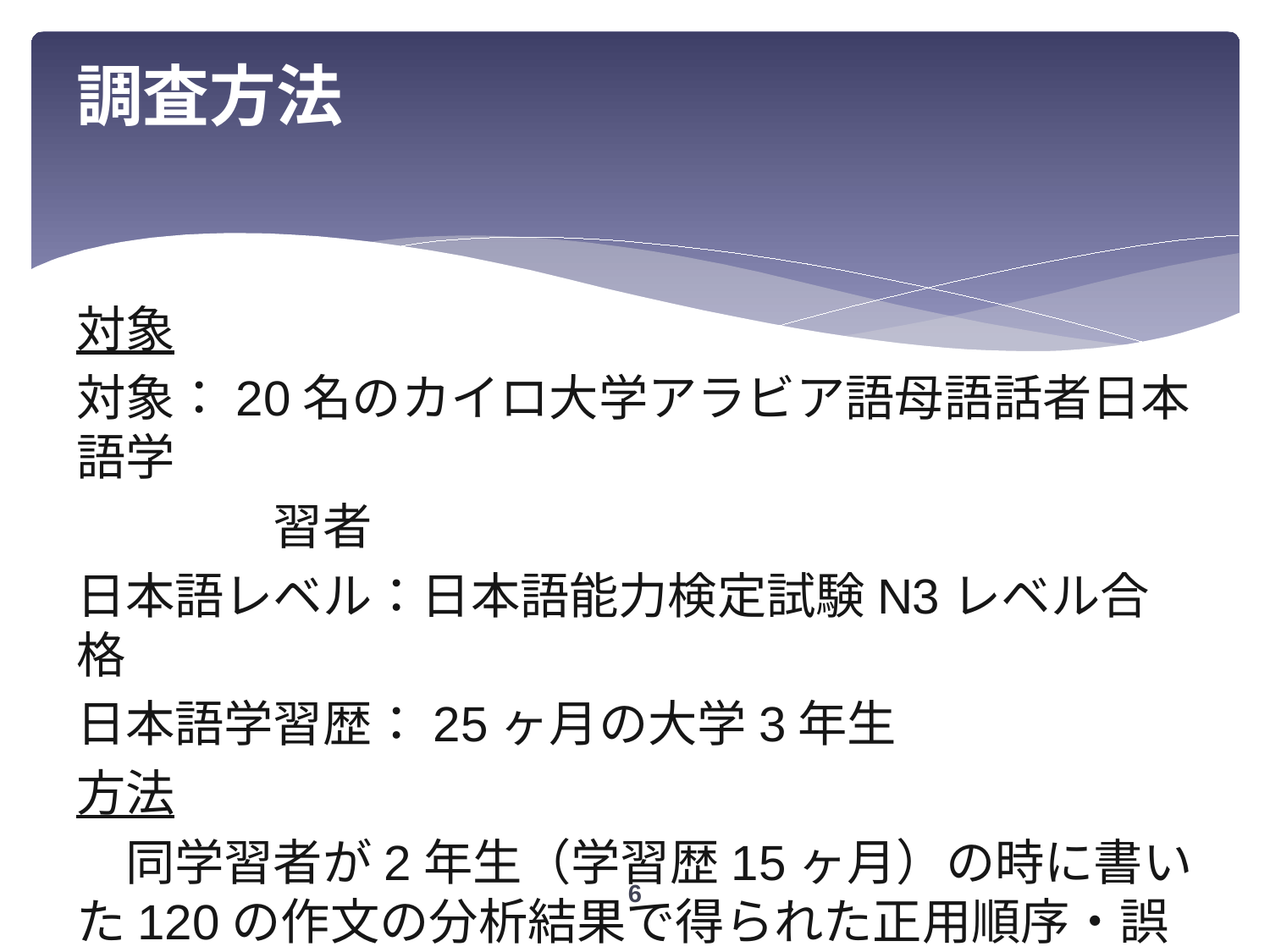

# 調査方法

対象
対象：20名のカイロ大学アラビア語母語話者日本語学
　　　　習者
日本語レベル：日本語能力検定試験N3レベル合格
日本語学習歴：25ヶ月の大学3年生
方法
　同学習者が2年生（学習歴15ヶ月）の時に書いた120の作文の分析結果で得られた正用順序・誤用傾向を元に、学習者に母語による理解調査を筆記で行った。

6